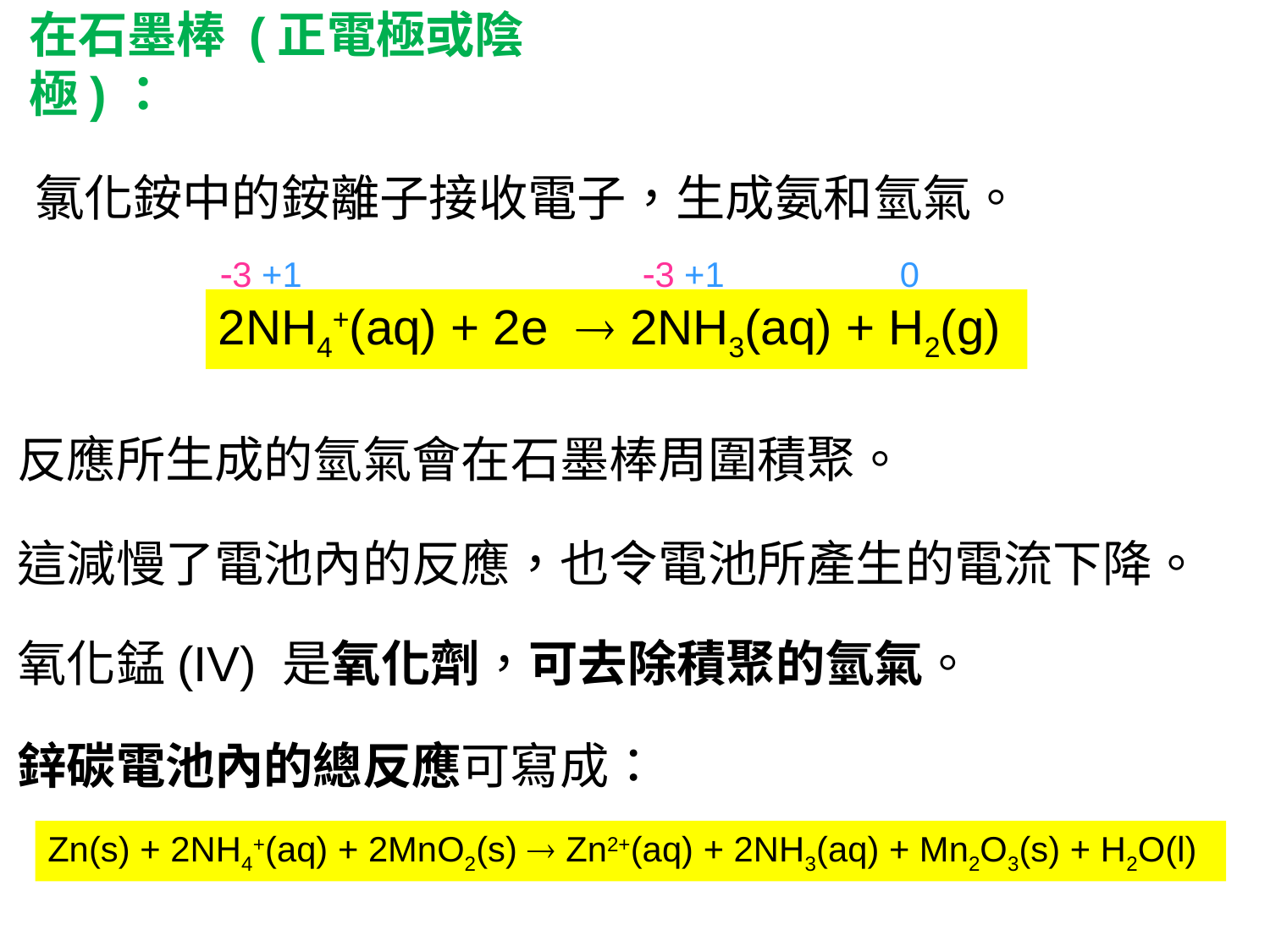

在石墨棒 (正電極或陰極)：
氯化銨中的銨離子接收電子，生成氨和氫氣。
−3 +1                                   −3 +1                  0
2NH4+(aq) + 2e  → 2NH3(aq) + H2(g)
反應所生成的氫氣會在石墨棒周圍積聚。
這減慢了電池內的反應，也令電池所產生的電流下降。
氧化錳(IV) 是氧化劑，可去除積聚的氫氣。
鋅碳電池內的總反應可寫成：
Zn(s) + 2NH4+(aq) + 2MnO2(s) → Zn2+(aq) + 2NH3(aq) + Mn2O3(s) + H2O(l)